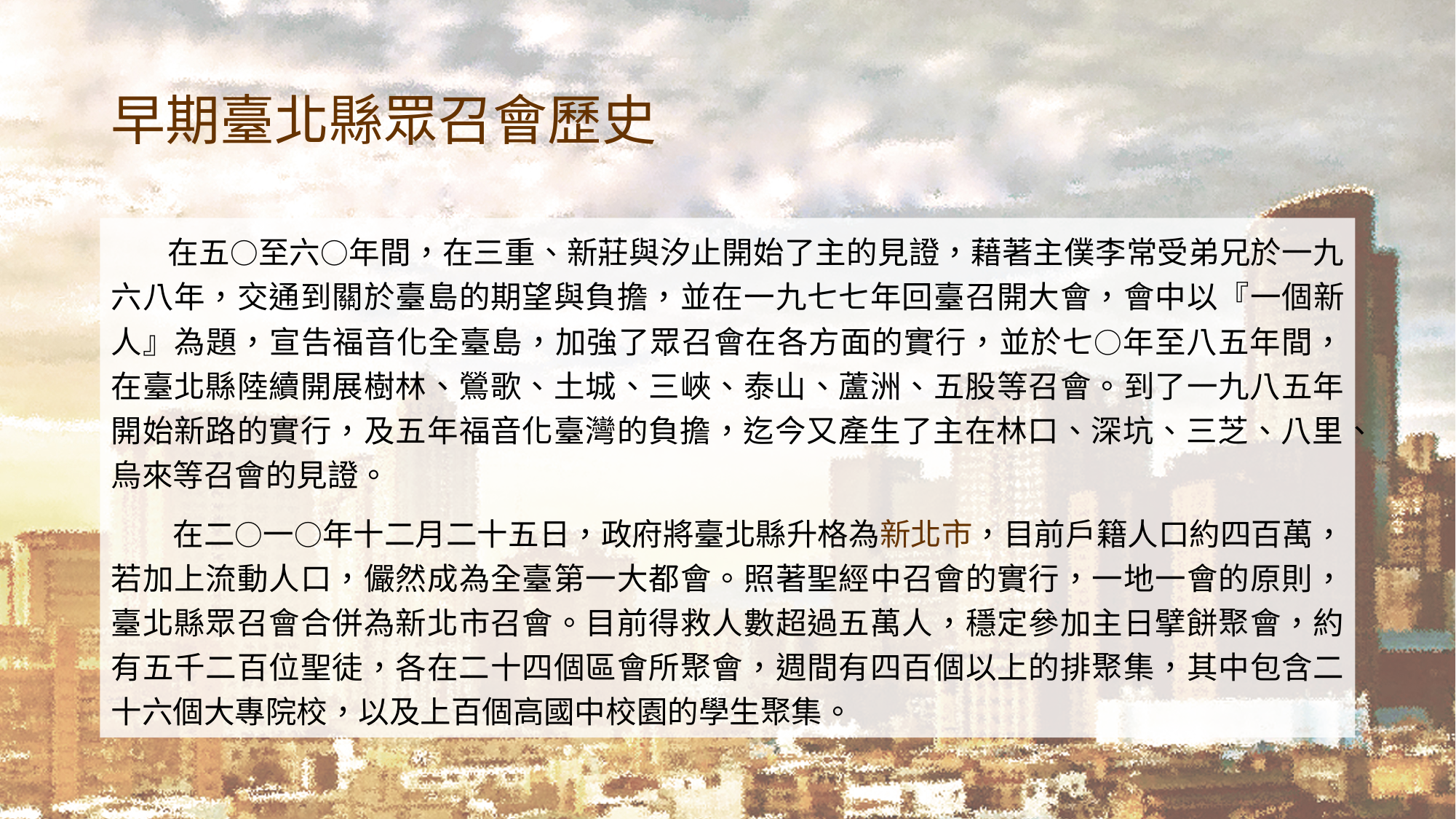

# 早期臺北縣眾召會歷史
　　在五○至六○年間，在三重、新莊與汐止開始了主的見證，藉著主僕李常受弟兄於一九六八年，交通到關於臺島的期望與負擔，並在一九七七年回臺召開大會，會中以『一個新人』為題，宣告福音化全臺島，加強了眾召會在各方面的實行，並於七○年至八五年間，在臺北縣陸續開展樹林、鶯歌、土城、三峽、泰山、蘆洲、五股等召會。到了一九八五年開始新路的實行，及五年福音化臺灣的負擔，迄今又產生了主在林口、深坑、三芝、八里、烏來等召會的見證。
　　在二○一○年十二月二十五日，政府將臺北縣升格為新北市，目前戶籍人口約四百萬，若加上流動人口，儼然成為全臺第一大都會。照著聖經中召會的實行，一地一會的原則，臺北縣眾召會合併為新北市召會。目前得救人數超過五萬人，穩定參加主日擘餅聚會，約有五千二百位聖徒，各在二十四個區會所聚會，週間有四百個以上的排聚集，其中包含二十六個大專院校，以及上百個高國中校園的學生聚集。